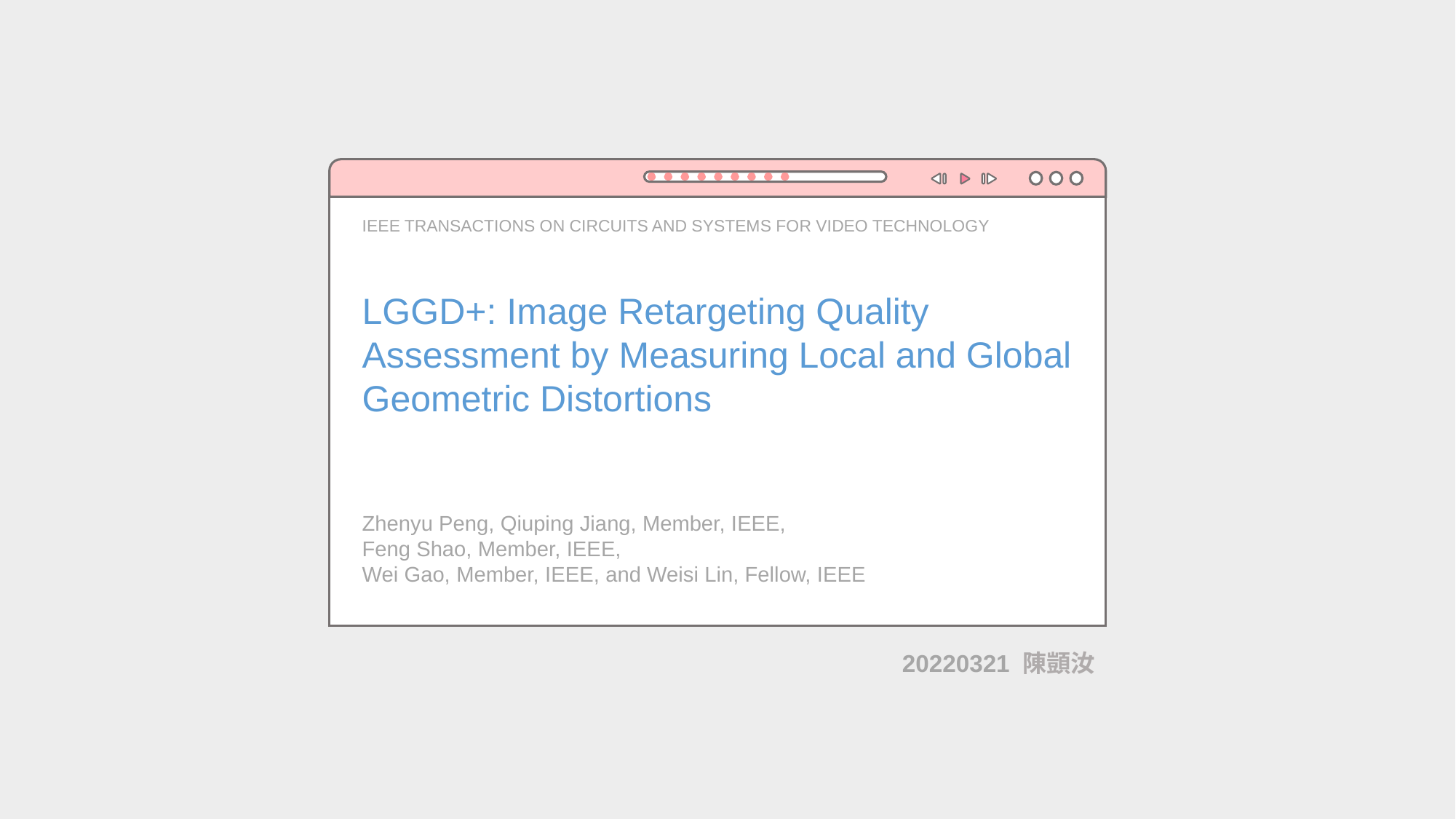

IEEE TRANSACTIONS ON CIRCUITS AND SYSTEMS FOR VIDEO TECHNOLOGY

LGGD+: Image Retargeting Quality Assessment by Measuring Local and Global Geometric Distortions

Zhenyu Peng, Qiuping Jiang, Member, IEEE,
Feng Shao, Member, IEEE,
Wei Gao, Member, IEEE, and Weisi Lin, Fellow, IEEE

20220321 陳顗汝